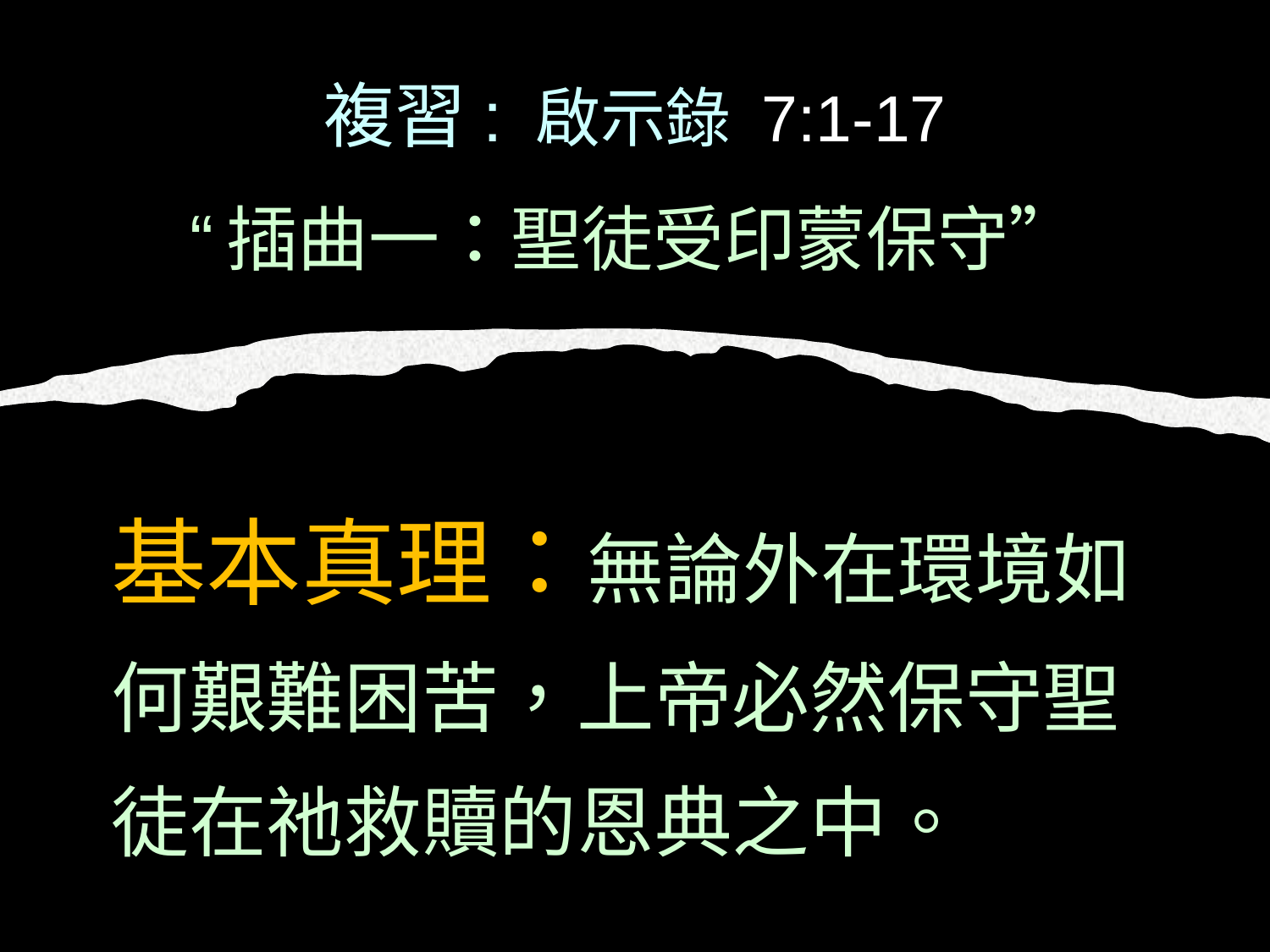

# 複習: 啟示錄 7:1-17 “插曲一：聖徒受印蒙保守”

基本真理：無論外在環境如何艱難困苦，上帝必然保守聖徒在祂救贖的恩典之中。